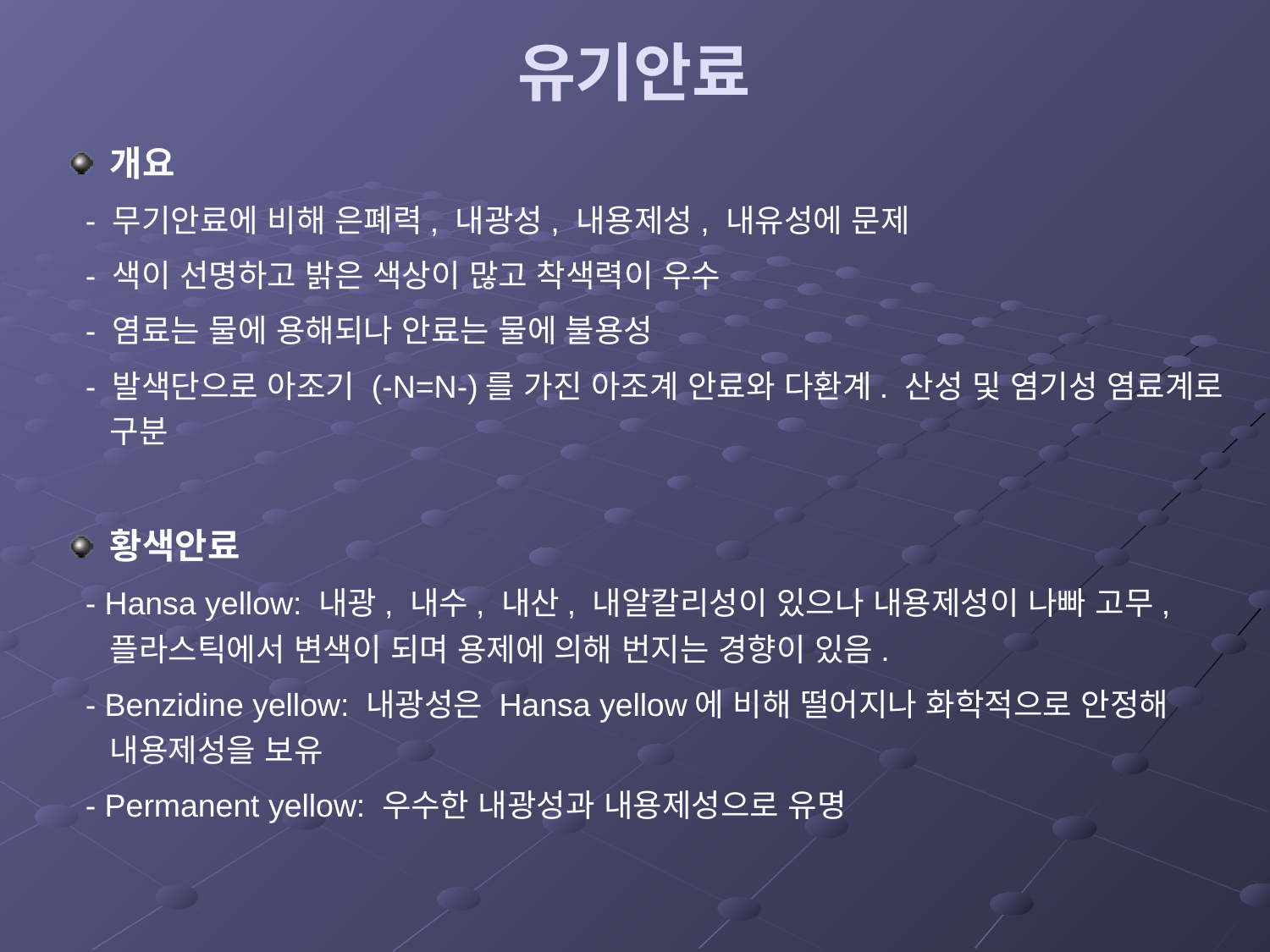

# 유기안료
개요
  - 무기안료에 비해 은폐력, 내광성, 내용제성, 내유성에 문제
  - 색이 선명하고 밝은 색상이 많고 착색력이 우수
  - 염료는 물에 용해되나 안료는 물에 불용성
  - 발색단으로 아조기 (-N=N-)를 가진 아조계 안료와 다환계. 산성 및 염기성 염료계로 구분

황색안료
  - Hansa yellow: 내광, 내수, 내산, 내알칼리성이 있으나 내용제성이 나빠 고무, 플라스틱에서 변색이 되며 용제에 의해 번지는 경향이 있음.
  - Benzidine yellow: 내광성은 Hansa yellow에 비해 떨어지나 화학적으로 안정해 내용제성을 보유
  - Permanent yellow: 우수한 내광성과 내용제성으로 유명